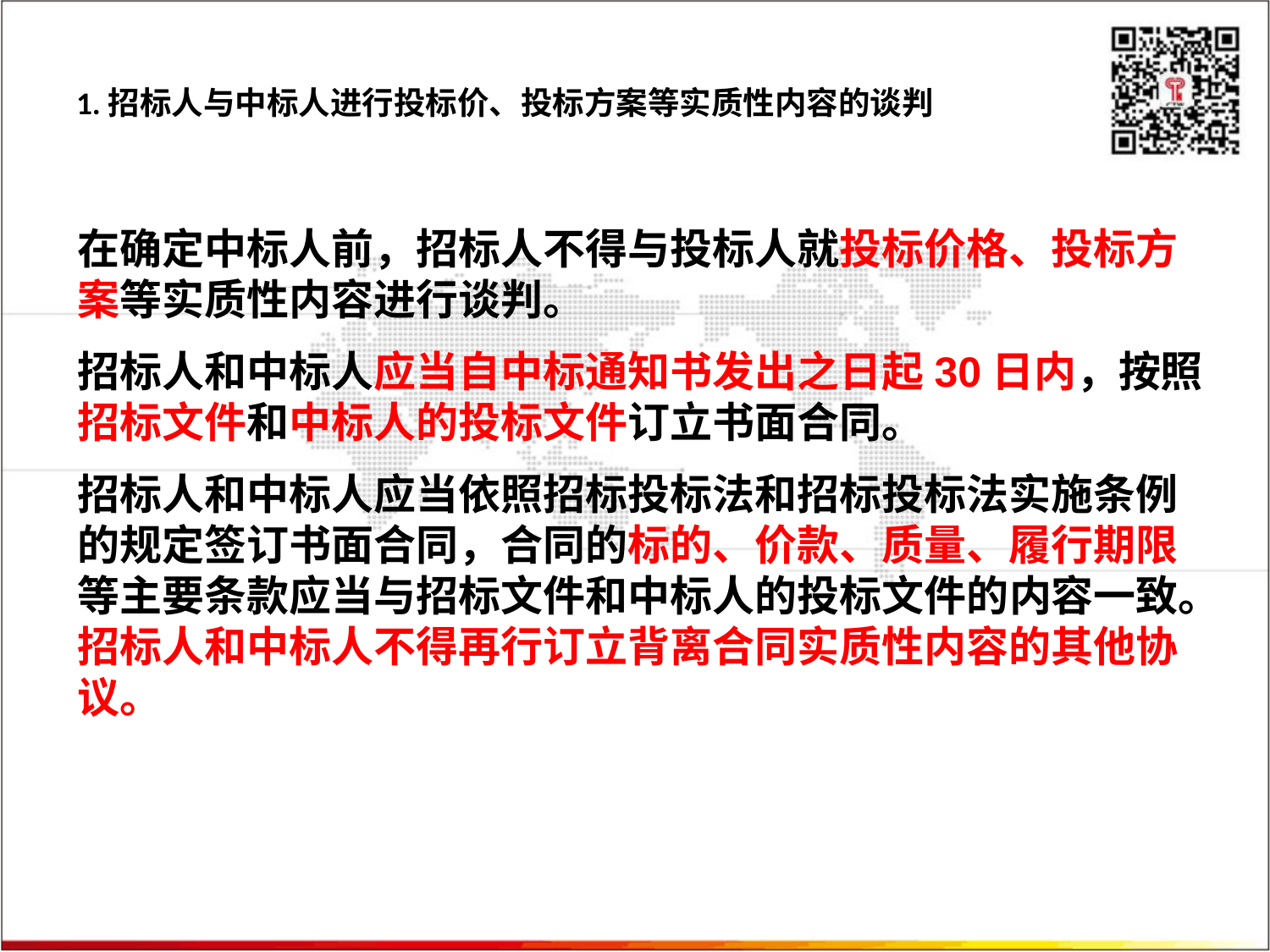

# 1.招标人与中标人进行投标价、投标方案等实质性内容的谈判
在确定中标人前，招标人不得与投标人就投标价格、投标方案等实质性内容进行谈判。
招标人和中标人应当自中标通知书发出之日起30日内，按照招标文件和中标人的投标文件订立书面合同。
招标人和中标人应当依照招标投标法和招标投标法实施条例的规定签订书面合同，合同的标的、价款、质量、履行期限等主要条款应当与招标文件和中标人的投标文件的内容一致。招标人和中标人不得再行订立背离合同实质性内容的其他协议。